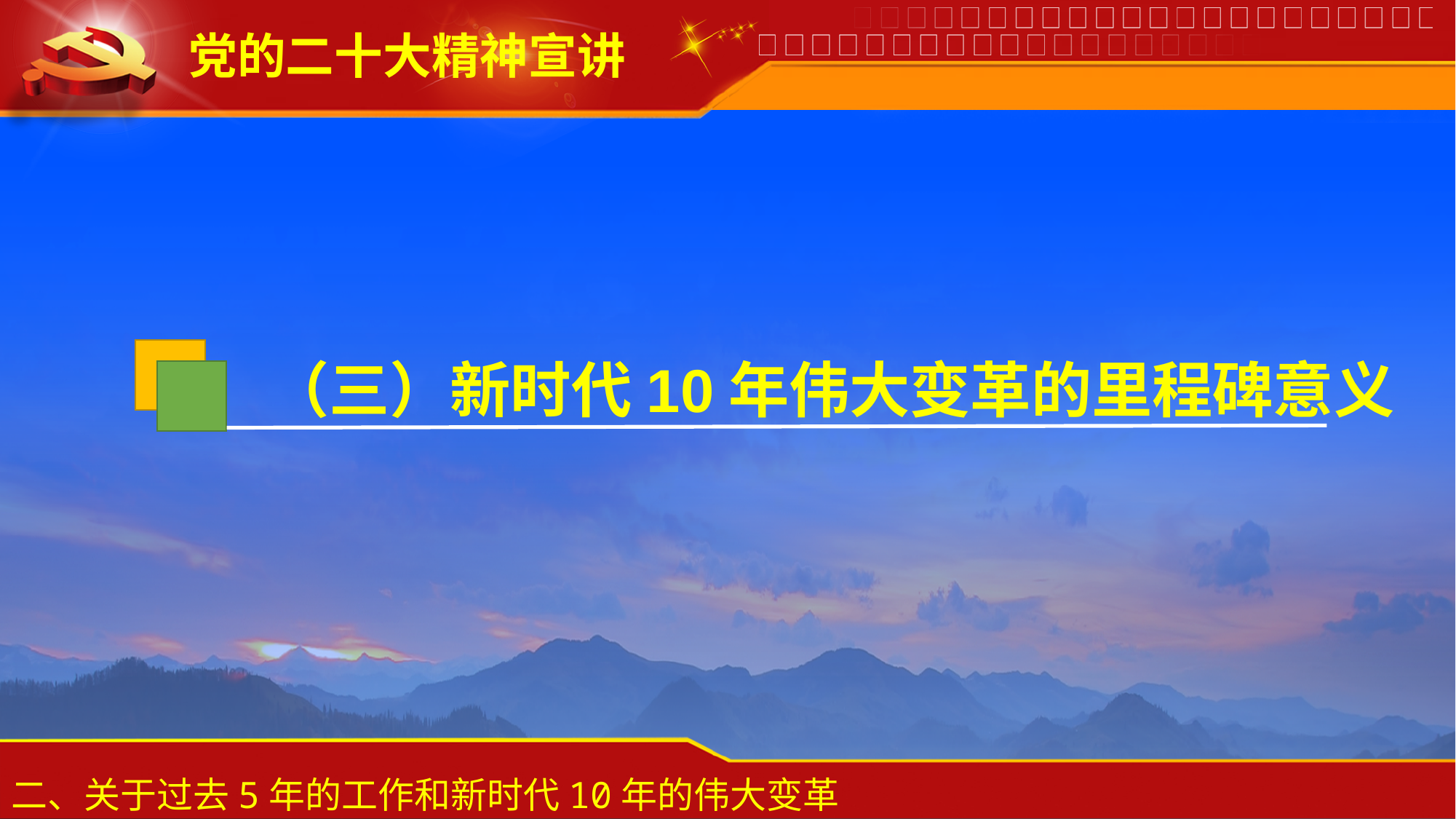

党的二十大精神宣讲

（三）新时代10年伟大变革的里程碑意义

二、关于过去5年的工作和新时代10年的伟大变革